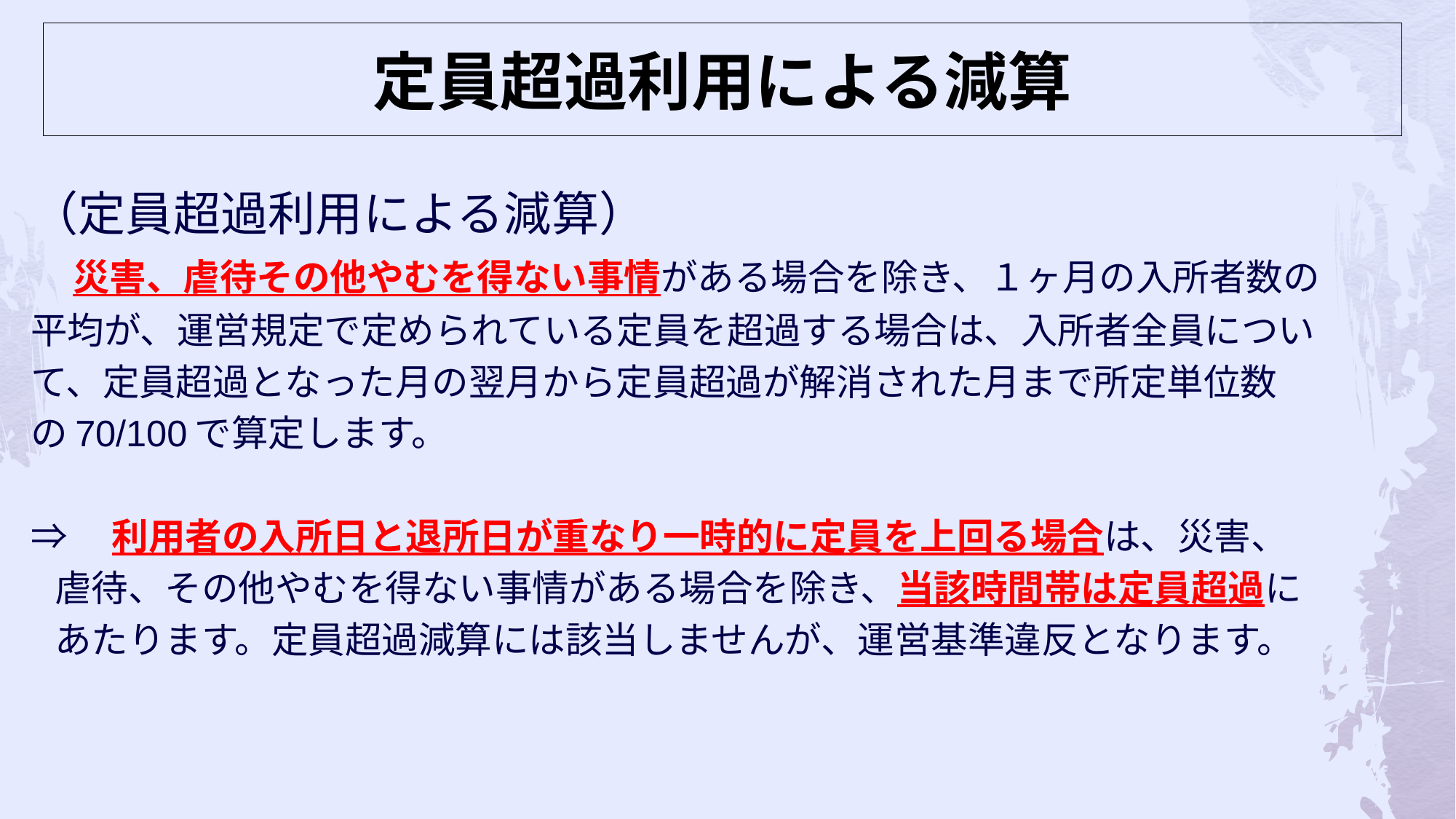

# 定員超過利用による減算
（定員超過利用による減算）
　災害、虐待その他やむを得ない事情がある場合を除き、１ヶ月の入所者数の
平均が、運営規定で定められている定員を超過する場合は、入所者全員につい
て、定員超過となった月の翌月から定員超過が解消された月まで所定単位数
の70/100で算定します。

⇒　利用者の入所日と退所日が重なり一時的に定員を上回る場合は、災害、
  虐待、その他やむを得ない事情がある場合を除き、当該時間帯は定員超過に
  あたります。定員超過減算には該当しませんが、運営基準違反となります。